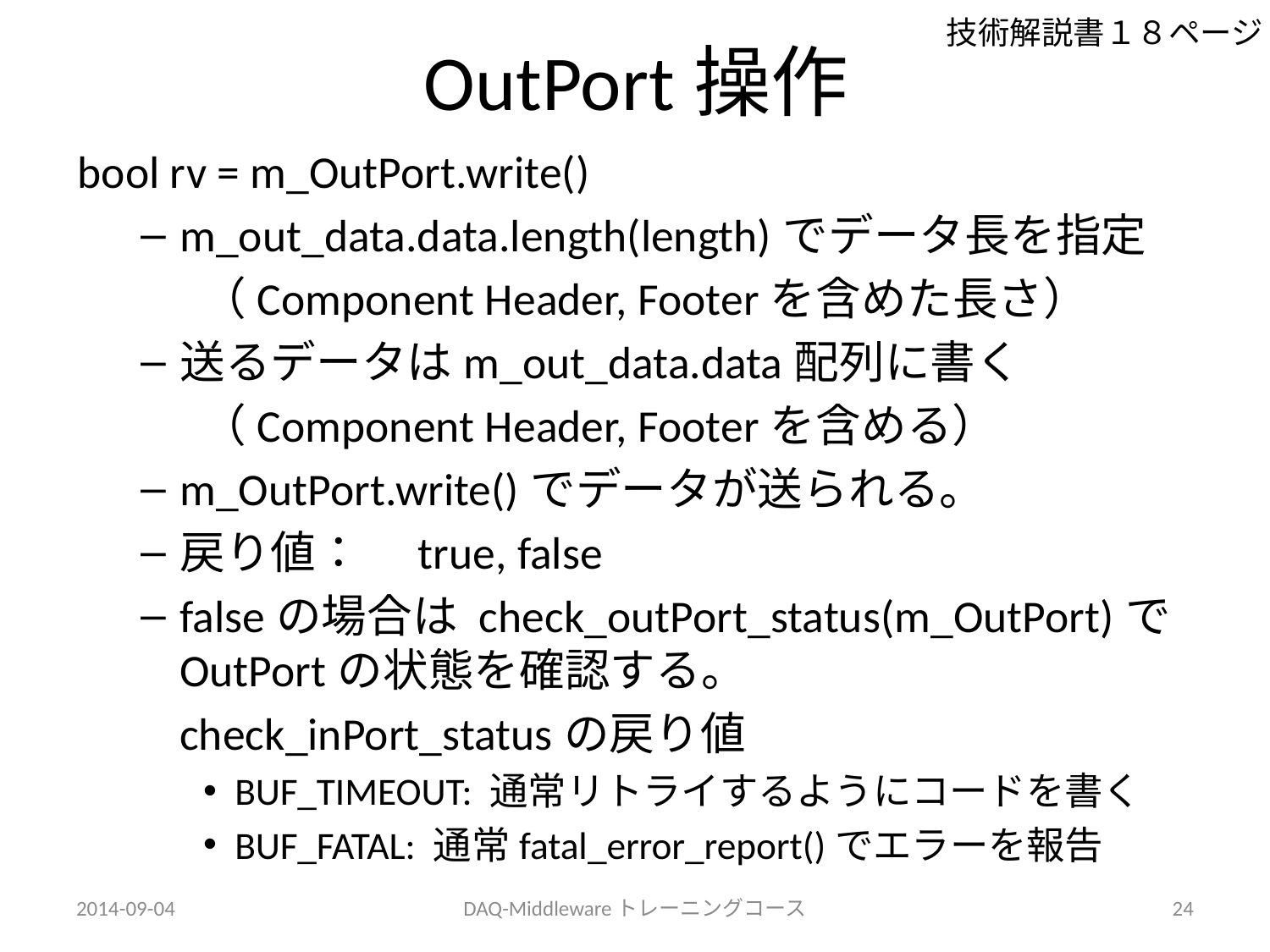

# OutPort操作
技術解説書１８ページ
bool rv = m_OutPort.write()
m_out_data.data.length(length)でデータ長を指定
	 （Component Header, Footerを含めた長さ）
送るデータはm_out_data.data配列に書く
	 （Component Header, Footerを含める）
m_OutPort.write()でデータが送られる。
戻り値：　true, false
falseの場合は check_outPort_status(m_OutPort)でOutPortの状態を確認する。
	check_inPort_statusの戻り値
BUF_TIMEOUT: 通常リトライするようにコードを書く
BUF_FATAL: 通常fatal_error_report()でエラーを報告

2014-09-04
DAQ-Middlewareトレーニングコース
24